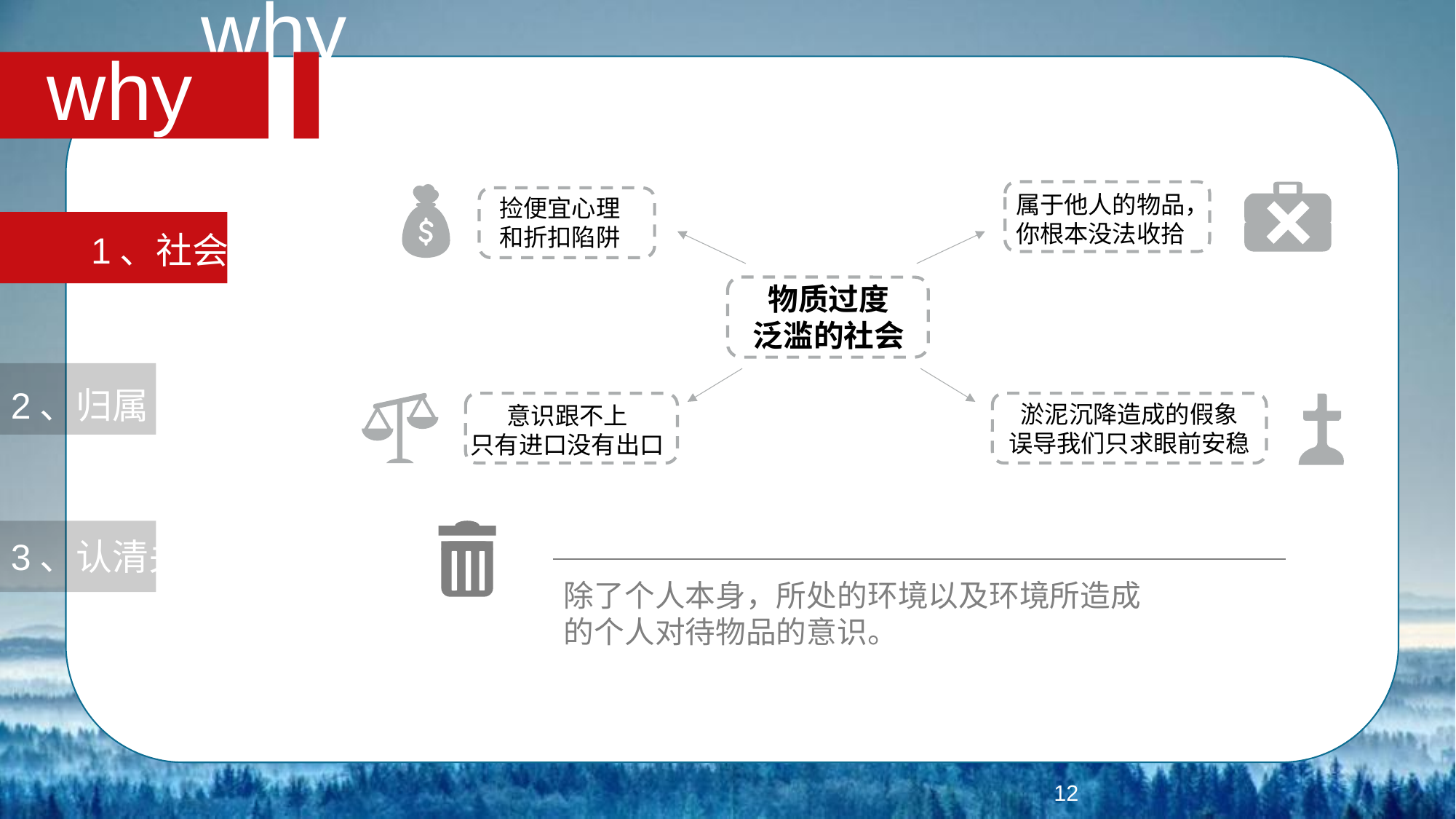

why
why

属于他人的物品，你根本没法收拾
捡便宜心理
和折扣陷阱

1、社会
物质过度
泛滥的社会

2、归属

淤泥沉降造成的假象
误导我们只求眼前安稳
意识跟不上
只有进口没有出口

3、认清关系
除了个人本身，所处的环境以及环境所造成的个人对待物品的意识。